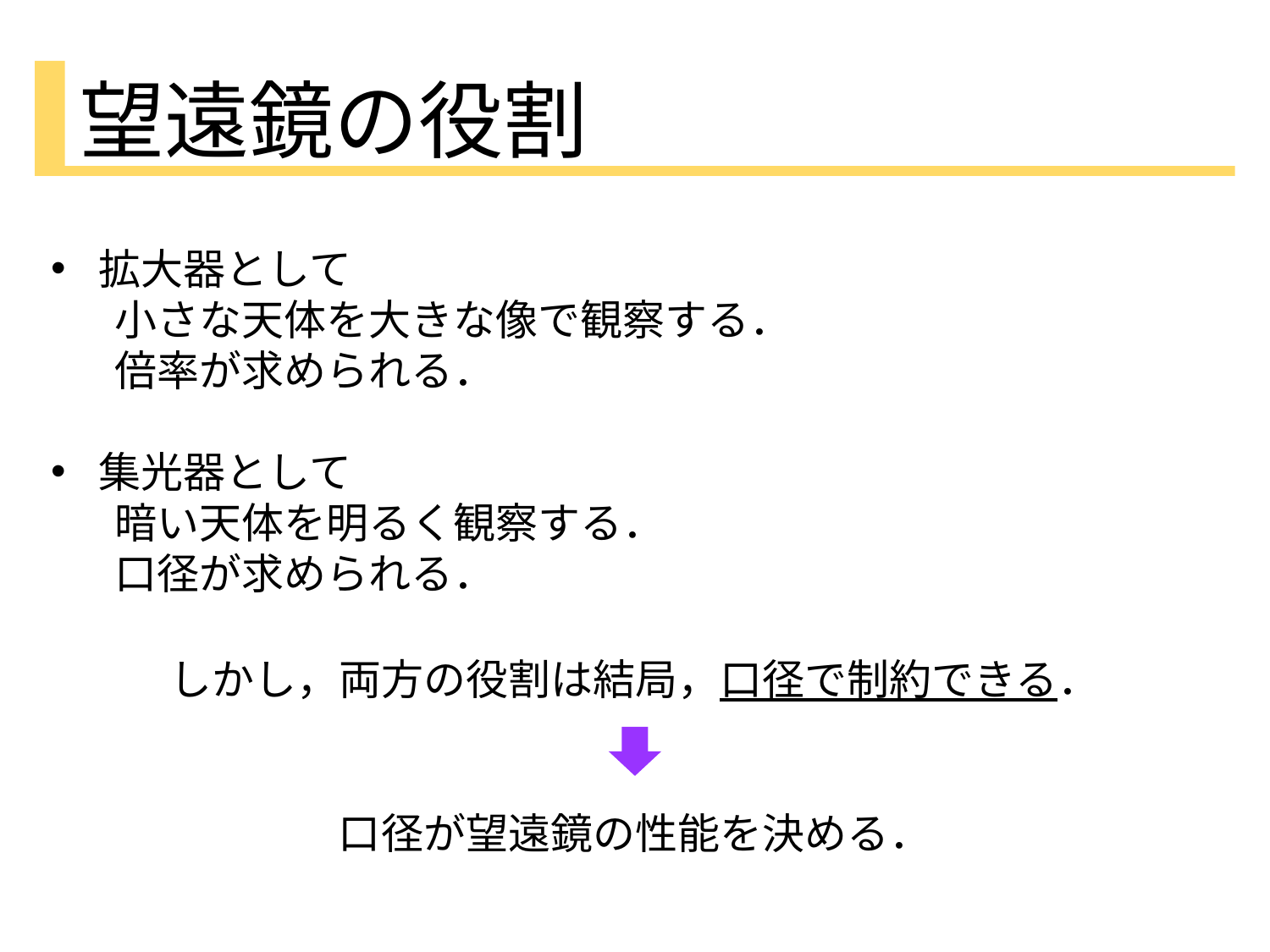

望遠鏡の役割

拡大器として
小さな天体を大きな像で観察する．
倍率が求められる．

集光器として
暗い天体を明るく観察する．
口径が求められる．
しかし，両方の役割は結局，口径で制約できる．

口径が望遠鏡の性能を決める．